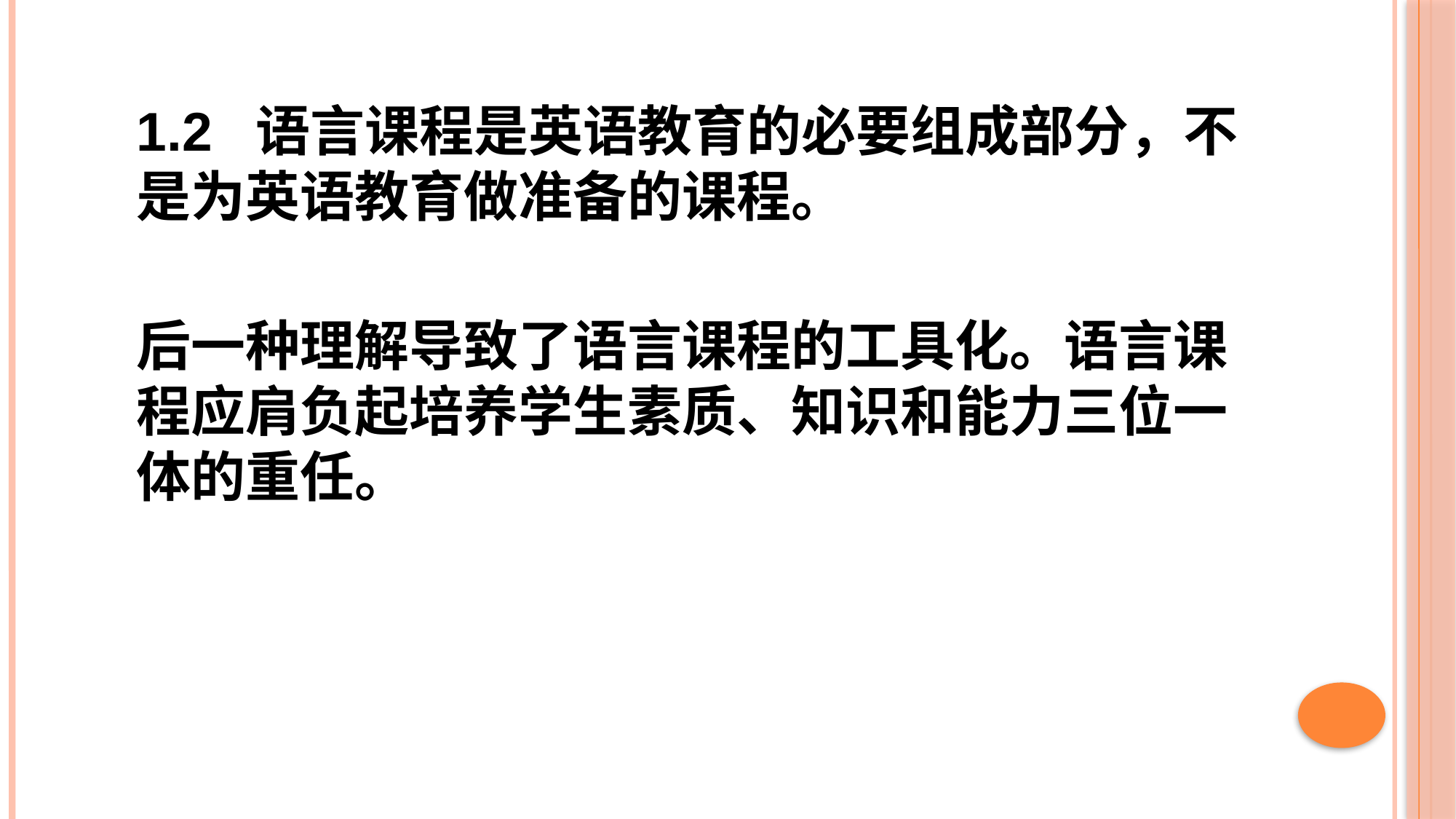

1.2  语言课程是英语教育的必要组成部分，不是为英语教育做准备的课程。

后一种理解导致了语言课程的工具化。语言课程应肩负起培养学生素质、知识和能力三位一体的重任。